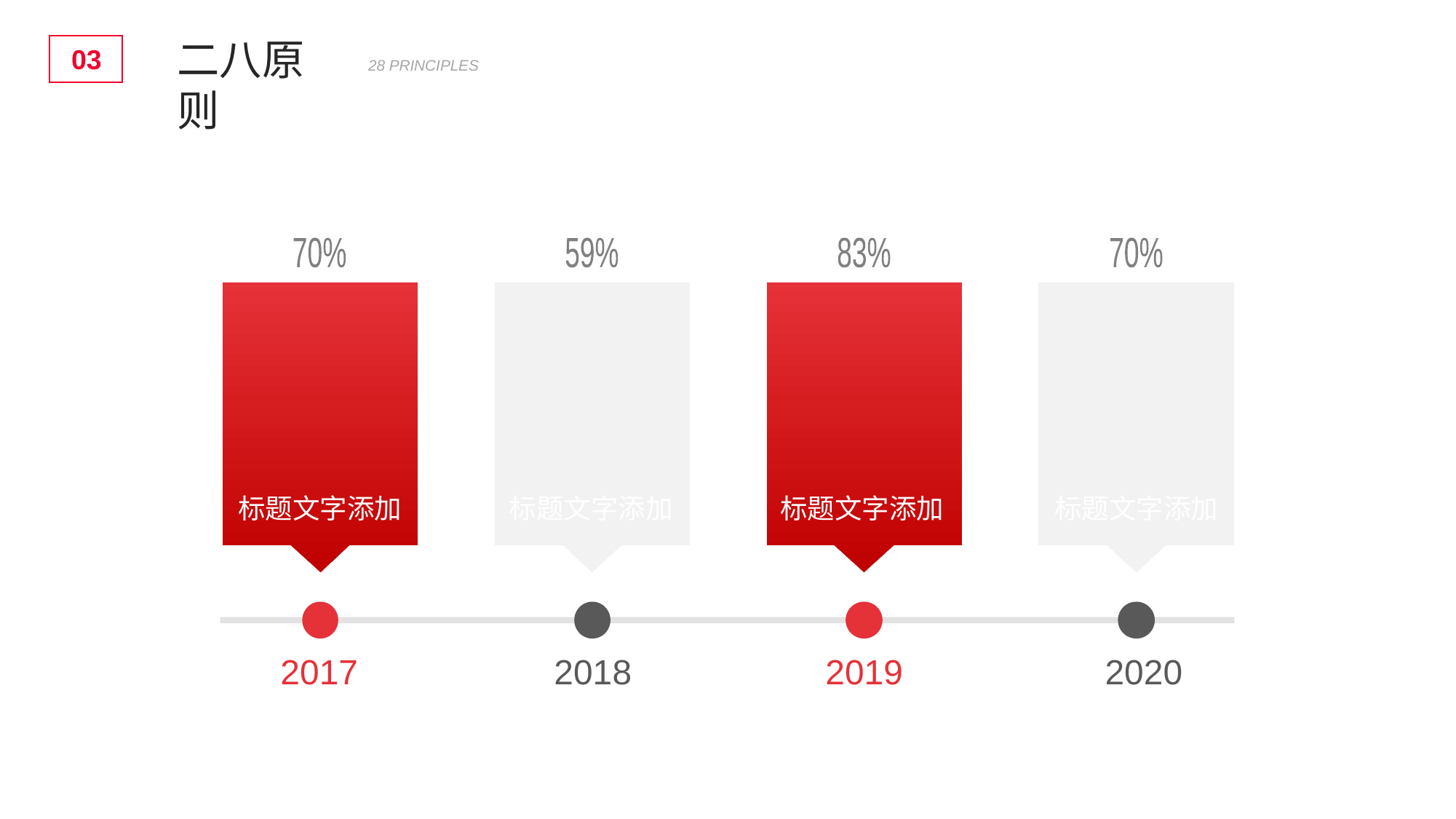

BY YUSHEN
二八原则

03
28 PRINCIPLES
70%

标题文字添加

2017
59%

标题文字添加

2018
83%

标题文字添加

2019
70%

标题文字添加

2020